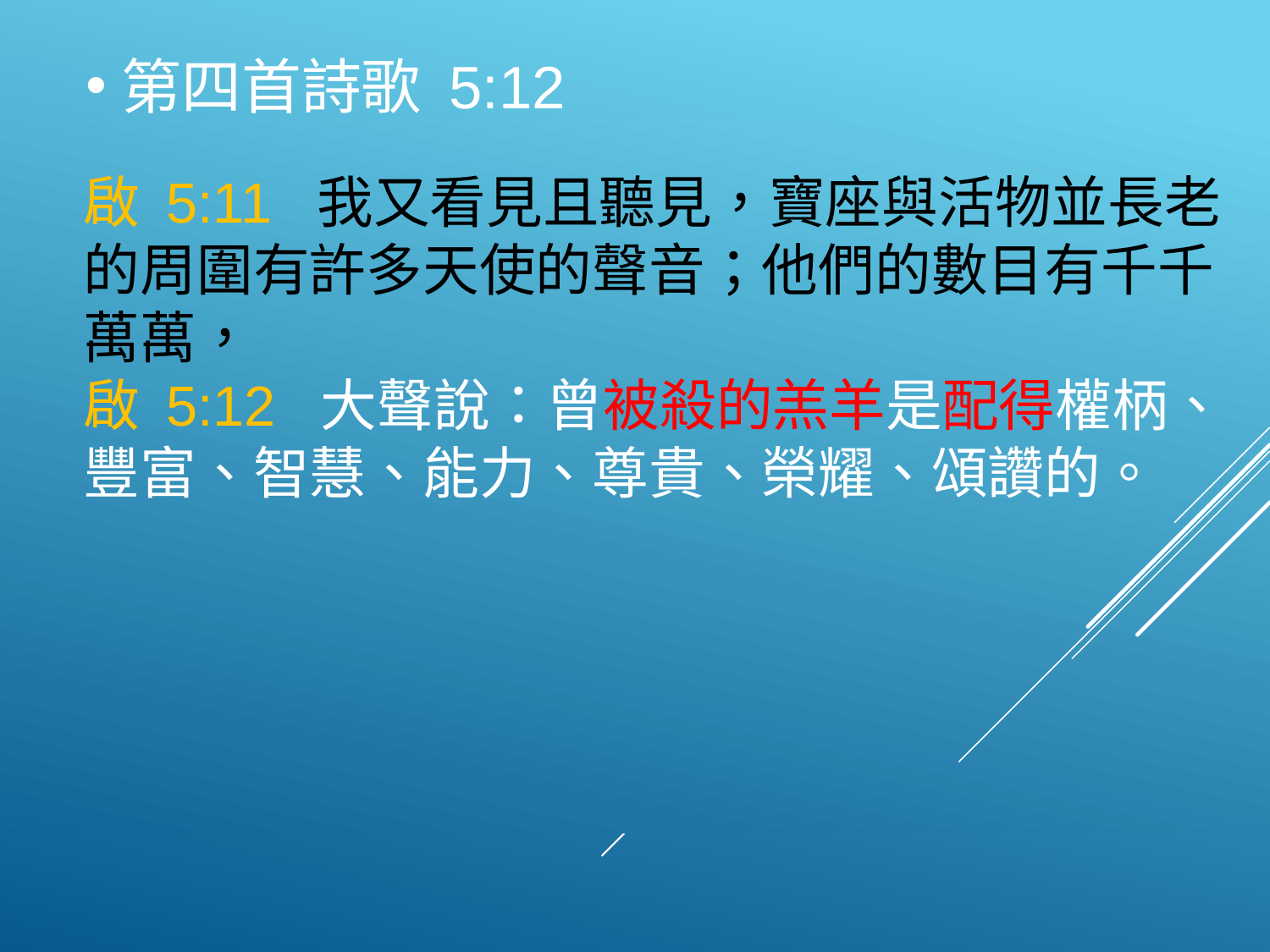

第四首詩歌 5:12

啟 5:11  我又看見且聽見，寶座與活物並長老的周圍有許多天使的聲音；他們的數目有千千萬萬，
啟 5:12  大聲說：曾被殺的羔羊是配得權柄、豐富、智慧、能力、尊貴、榮耀、頌讚的。